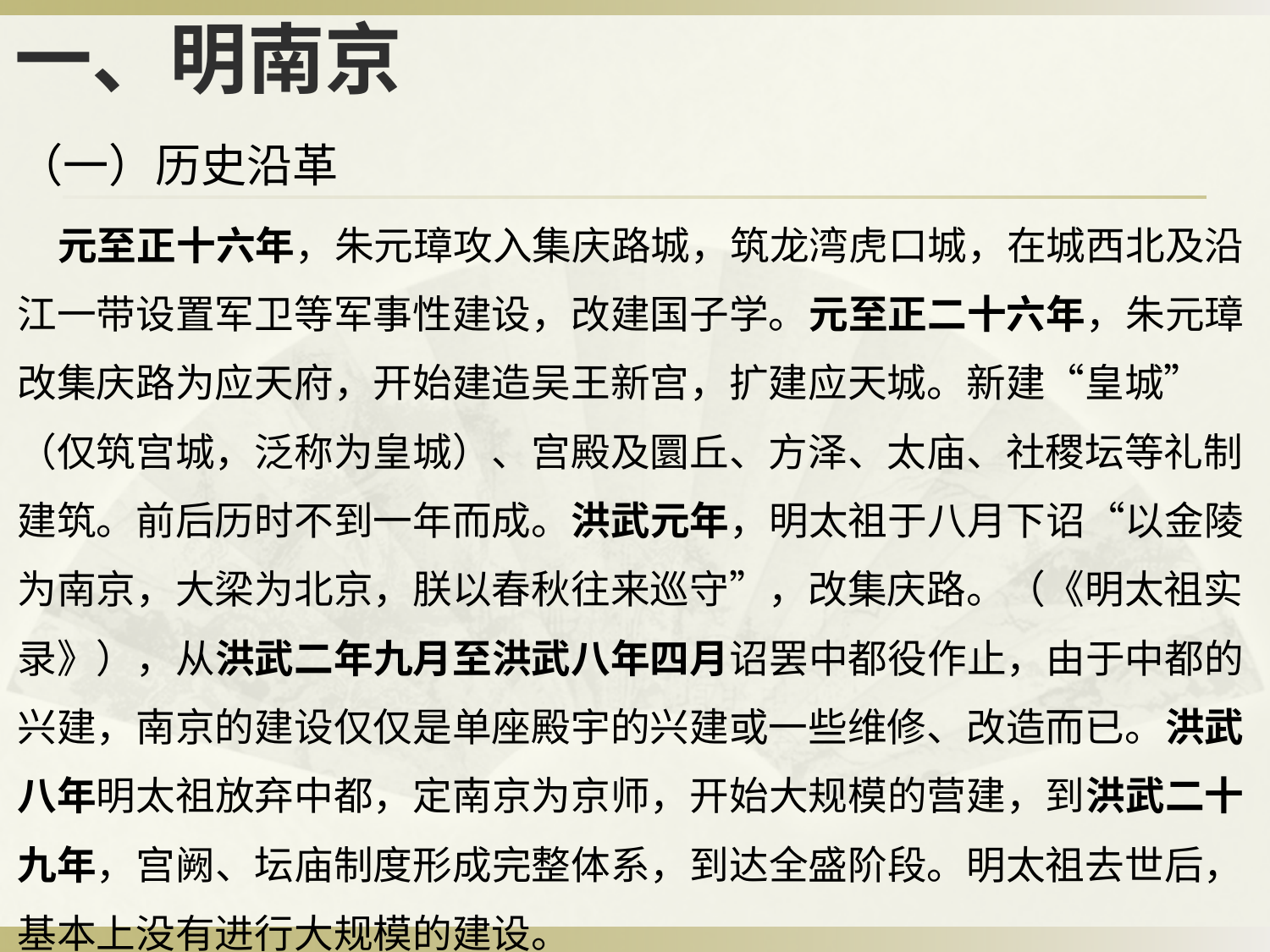

# 一、明南京
（一）历史沿革
    元至正十六年，朱元璋攻入集庆路城，筑龙湾虎口城，在城西北及沿江一带设置军卫等军事性建设，改建国子学。元至正二十六年，朱元璋改集庆路为应天府，开始建造吴王新宫，扩建应天城。新建“皇城”（仅筑宫城，泛称为皇城）、宫殿及圜丘、方泽、太庙、社稷坛等礼制建筑。前后历时不到一年而成。洪武元年，明太祖于八月下诏“以金陵为南京，大梁为北京，朕以春秋往来巡守”，改集庆路。（《明太祖实录》），从洪武二年九月至洪武八年四月诏罢中都役作止，由于中都的兴建，南京的建设仅仅是单座殿宇的兴建或一些维修、改造而已。洪武八年明太祖放弃中都，定南京为京师，开始大规模的营建，到洪武二十九年，宫阙、坛庙制度形成完整体系，到达全盛阶段。明太祖去世后，基本上没有进行大规模的建设。